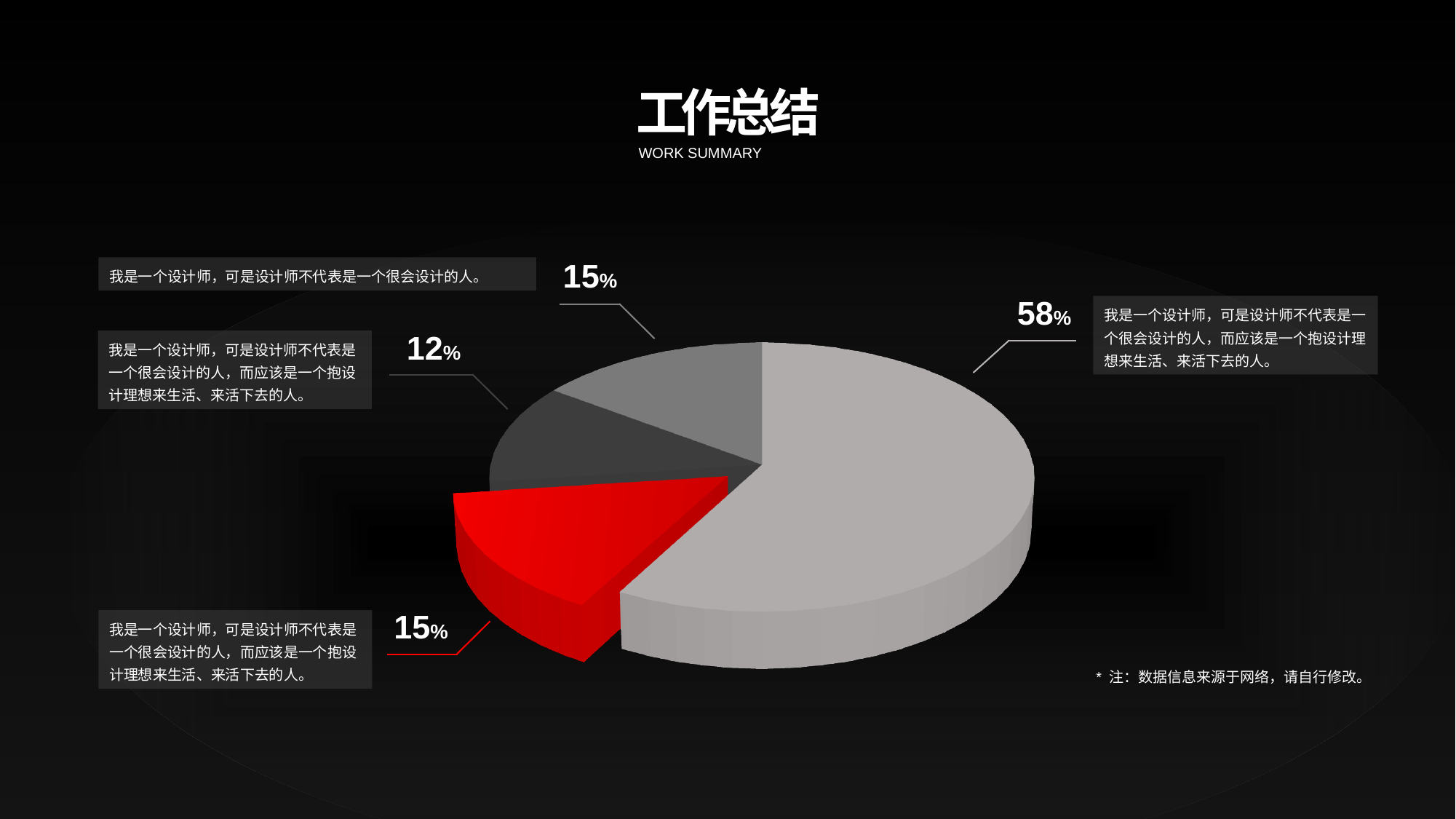

工
作
总
结
WORK SUMMARY

15%
我是一个设计师，可是设计师不代表是一个很会设计的人。

[unsupported chart]

58%
我是一个设计师，可是设计师不代表是一个很会设计的人，而应该是一个抱设计理想来生活、来活下去的人。
12%
我是一个设计师，可是设计师不代表是一个很会设计的人，而应该是一个抱设计理想来生活、来活下去的人。
15%
我是一个设计师，可是设计师不代表是一个很会设计的人，而应该是一个抱设计理想来生活、来活下去的人。
* 注：数据信息来源于网络，请自行修改。